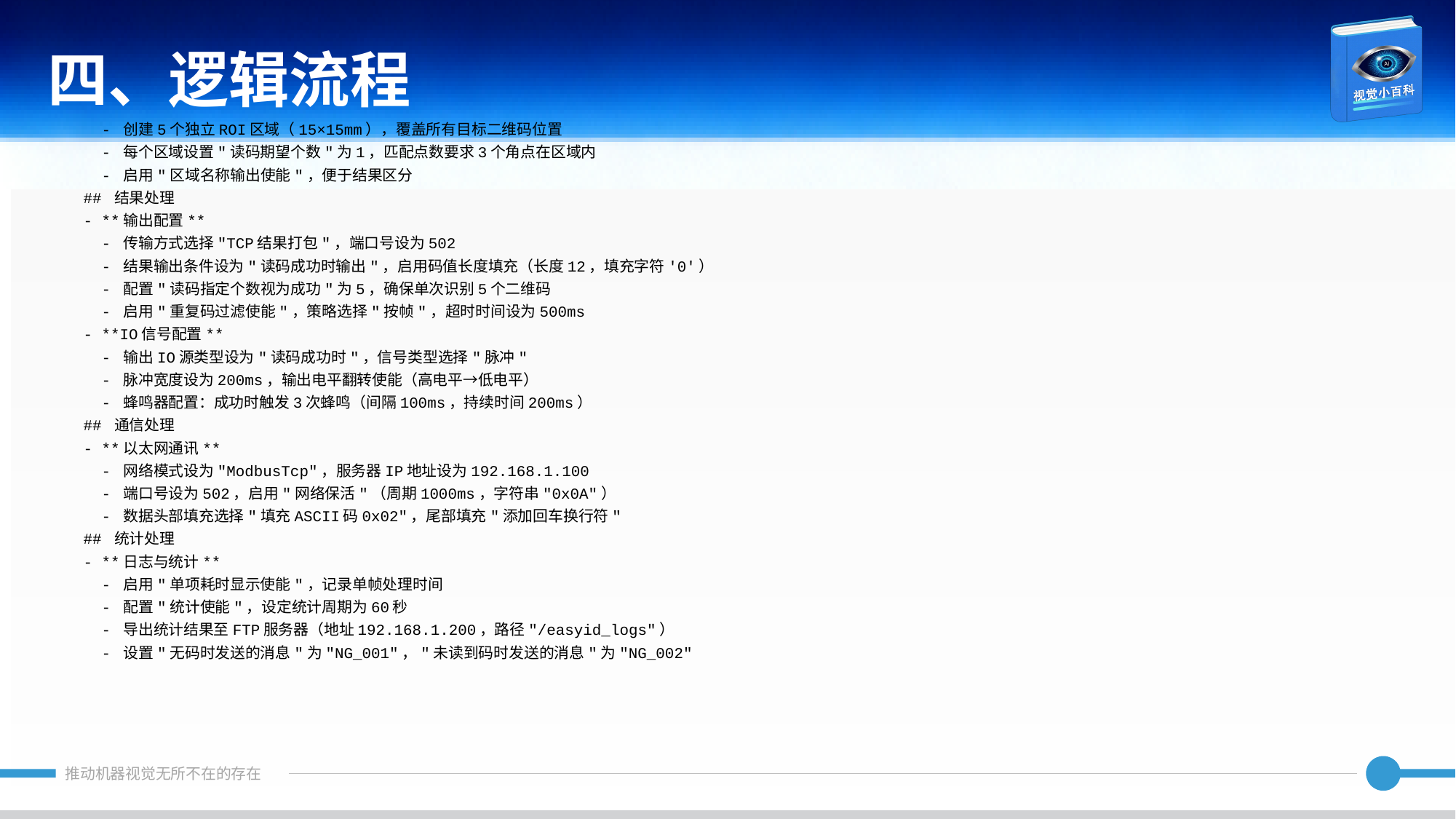

四、逻辑流程

  - 创建5个独立ROI区域（15×15mm），覆盖所有目标二维码位置
  - 每个区域设置"读码期望个数"为1，匹配点数要求3个角点在区域内
  - 启用"区域名称输出使能"，便于结果区分
## 结果处理
- **输出配置**
  - 传输方式选择"TCP结果打包"，端口号设为502
  - 结果输出条件设为"读码成功时输出"，启用码值长度填充（长度12，填充字符'0'）
  - 配置"读码指定个数视为成功"为5，确保单次识别5个二维码
  - 启用"重复码过滤使能"，策略选择"按帧"，超时时间设为500ms
- **IO信号配置**
  - 输出IO源类型设为"读码成功时"，信号类型选择"脉冲"
  - 脉冲宽度设为200ms，输出电平翻转使能（高电平→低电平）
  - 蜂鸣器配置：成功时触发3次蜂鸣（间隔100ms，持续时间200ms）
## 通信处理
- **以太网通讯**
  - 网络模式设为"ModbusTcp"，服务器IP地址设为192.168.1.100
  - 端口号设为502，启用"网络保活"（周期1000ms，字符串"0x0A"）
  - 数据头部填充选择"填充ASCII码0x02"，尾部填充"添加回车换行符"
## 统计处理
- **日志与统计**
  - 启用"单项耗时显示使能"，记录单帧处理时间
  - 配置"统计使能"，设定统计周期为60秒
  - 导出统计结果至FTP服务器（地址192.168.1.200，路径"/easyid_logs"）
  - 设置"无码时发送的消息"为"NG_001"，"未读到码时发送的消息"为"NG_002"
9